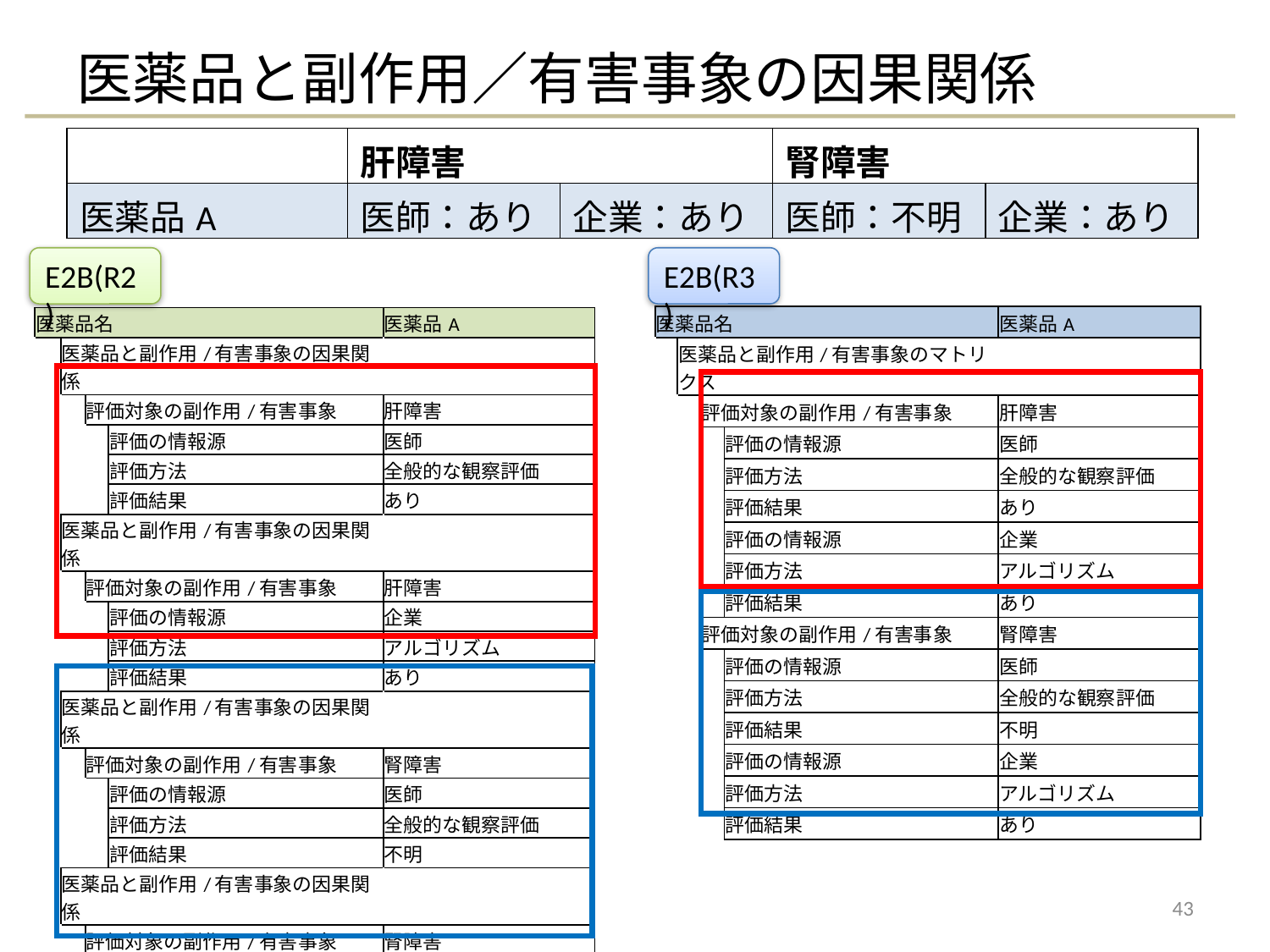

# 医薬品と副作用／有害事象の因果関係

|  | 肝障害 |  | 腎障害 |  |
| --- | --- | --- | --- | --- |
| 医薬品A | 医師：あり | 企業：あり | 医師：不明 | 企業：あり |
E2B(R3)
E2B(R2)
| 医薬品名 |  |  |  | 医薬品A |
| --- | --- | --- | --- | --- |
|  | 医薬品と副作用/有害事象のマトリクス |  |  |  |
|  |  | 評価対象の副作用/有害事象 |  | 肝障害 |
|  |  |  | 評価の情報源 | 医師 |
|  |  |  | 評価方法 | 全般的な観察評価 |
|  |  |  | 評価結果 | あり |
|  |  |  | 評価の情報源 | 企業 |
|  |  |  | 評価方法 | アルゴリズム |
|  |  |  | 評価結果 | あり |
|  |  | 評価対象の副作用/有害事象 |  | 腎障害 |
|  |  |  | 評価の情報源 | 医師 |
|  |  |  | 評価方法 | 全般的な観察評価 |
|  |  |  | 評価結果 | 不明 |
|  |  |  | 評価の情報源 | 企業 |
|  |  |  | 評価方法 | アルゴリズム |
|  |  |  | 評価結果 | あり |
| 医薬品名 |  |  |  | 医薬品A |
| --- | --- | --- | --- | --- |
|  | 医薬品と副作用/有害事象の因果関係 |  |  |  |
|  |  | 評価対象の副作用/有害事象 |  | 肝障害 |
|  |  |  | 評価の情報源 | 医師 |
|  |  |  | 評価方法 | 全般的な観察評価 |
|  |  |  | 評価結果 | あり |
|  | 医薬品と副作用/有害事象の因果関係 |  |  |  |
|  |  | 評価対象の副作用/有害事象 |  | 肝障害 |
|  |  |  | 評価の情報源 | 企業 |
|  |  |  | 評価方法 | アルゴリズム |
|  |  |  | 評価結果 | あり |
|  | 医薬品と副作用/有害事象の因果関係 |  |  |  |
|  |  | 評価対象の副作用/有害事象 |  | 腎障害 |
|  |  |  | 評価の情報源 | 医師 |
|  |  |  | 評価方法 | 全般的な観察評価 |
|  |  |  | 評価結果 | 不明 |
|  | 医薬品と副作用/有害事象の因果関係 |  |  |  |
|  |  | 評価対象の副作用/有害事象 |  | 腎障害 |
|  |  |  | 評価の情報源 | 企業 |
|  |  |  | 評価方法 | アルゴリズム |
|  |  |  | 評価結果 | あり |

43